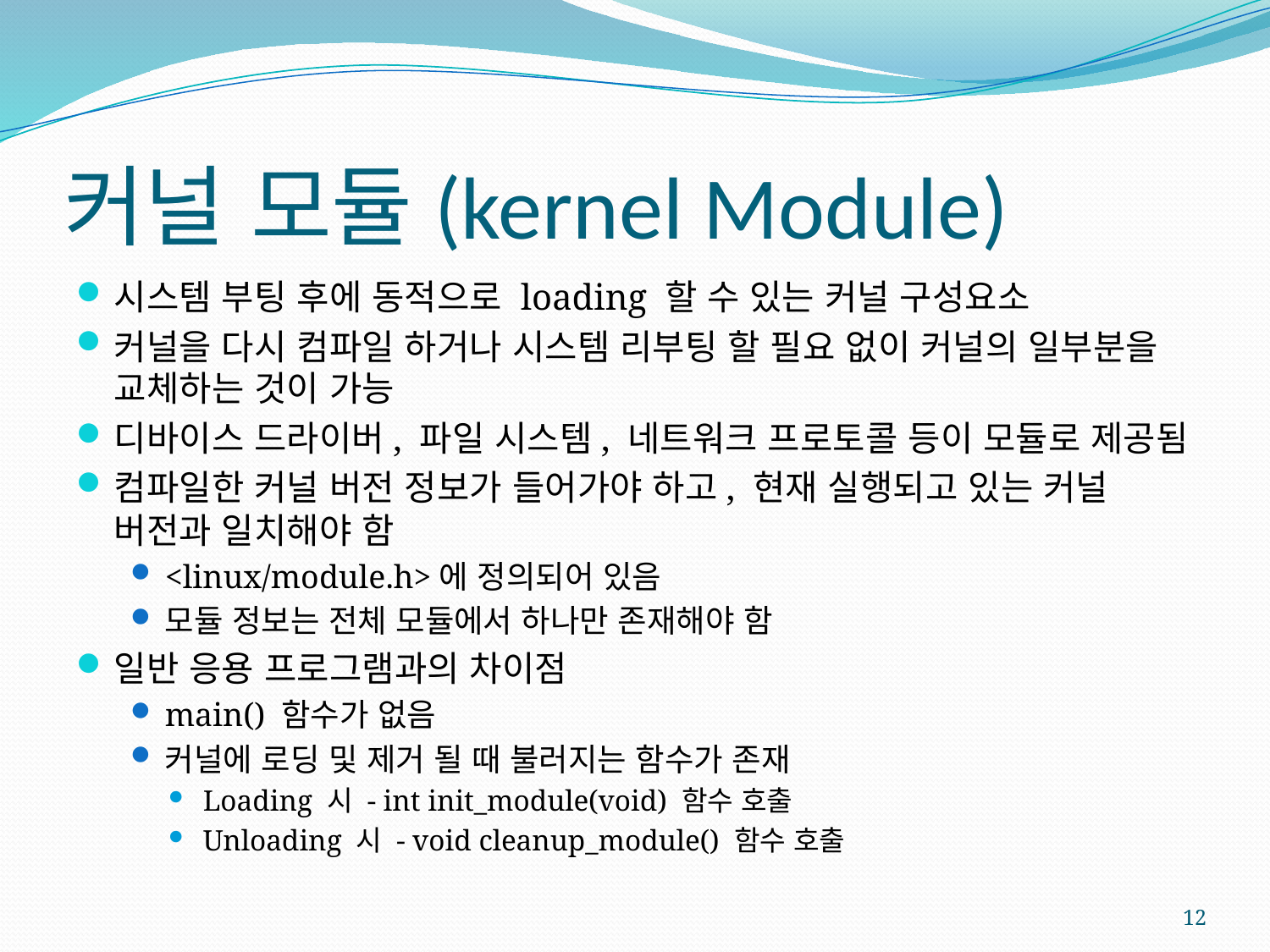

# 커널 모듈(kernel Module)
시스템 부팅 후에 동적으로 loading 할 수 있는 커널 구성요소
커널을 다시 컴파일 하거나 시스템 리부팅 할 필요 없이 커널의 일부분을 교체하는 것이 가능
디바이스 드라이버, 파일 시스템, 네트워크 프로토콜 등이 모듈로 제공됨
컴파일한 커널 버전 정보가 들어가야 하고, 현재 실행되고 있는 커널 버전과 일치해야 함
<linux/module.h>에 정의되어 있음
모듈 정보는 전체 모듈에서 하나만 존재해야 함
일반 응용 프로그램과의 차이점
main() 함수가 없음
커널에 로딩 및 제거 될 때 불러지는 함수가 존재
Loading 시 - int init_module(void) 함수 호출
Unloading 시 - void cleanup_module() 함수 호출
12